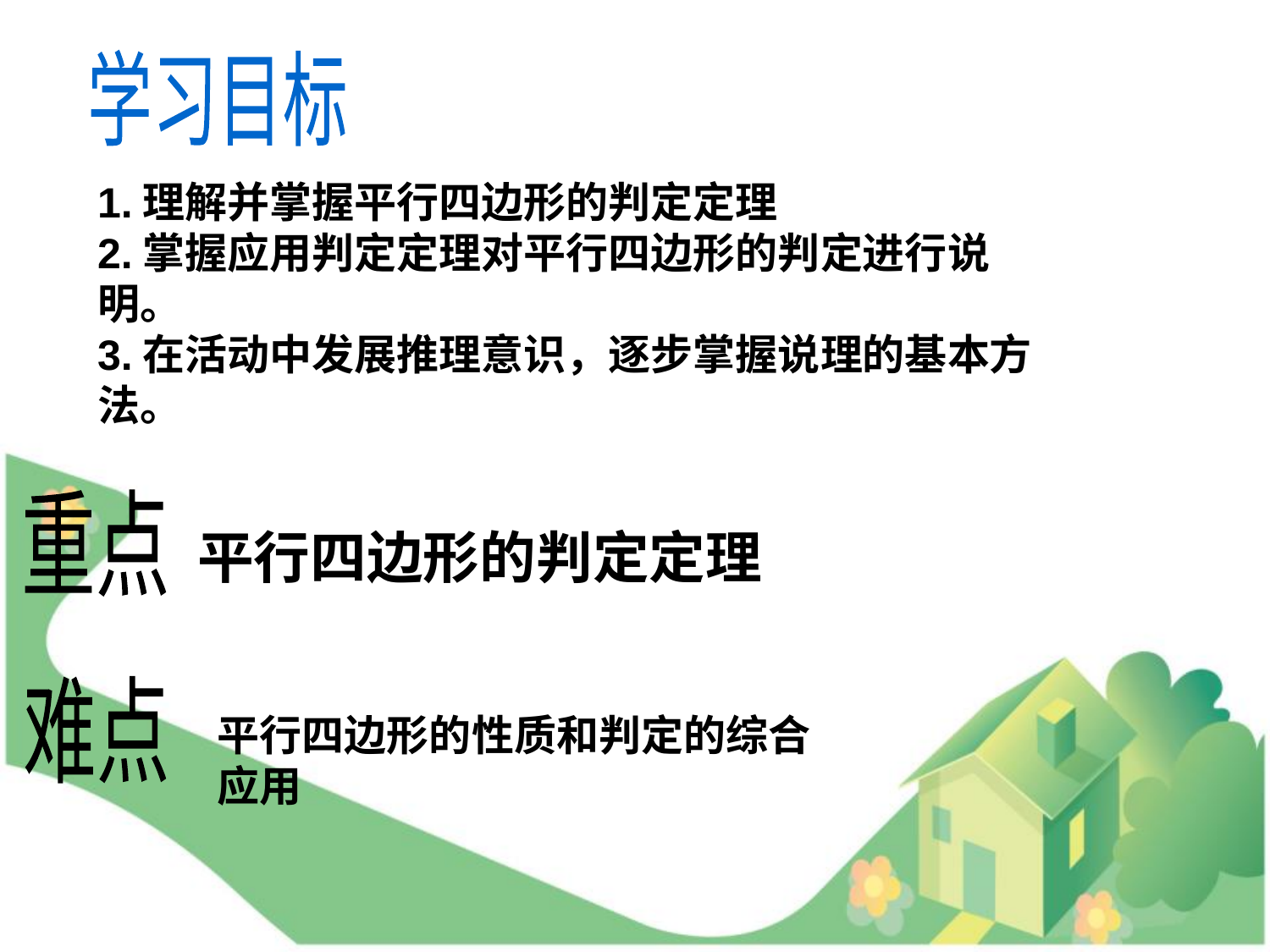

学习目标
1.理解并掌握平行四边形的判定定理
2.掌握应用判定定理对平行四边形的判定进行说明。
3.在活动中发展推理意识，逐步掌握说理的基本方法。

重点
平行四边形的判定定理
难点
平行四边形的性质和判定的综合应用